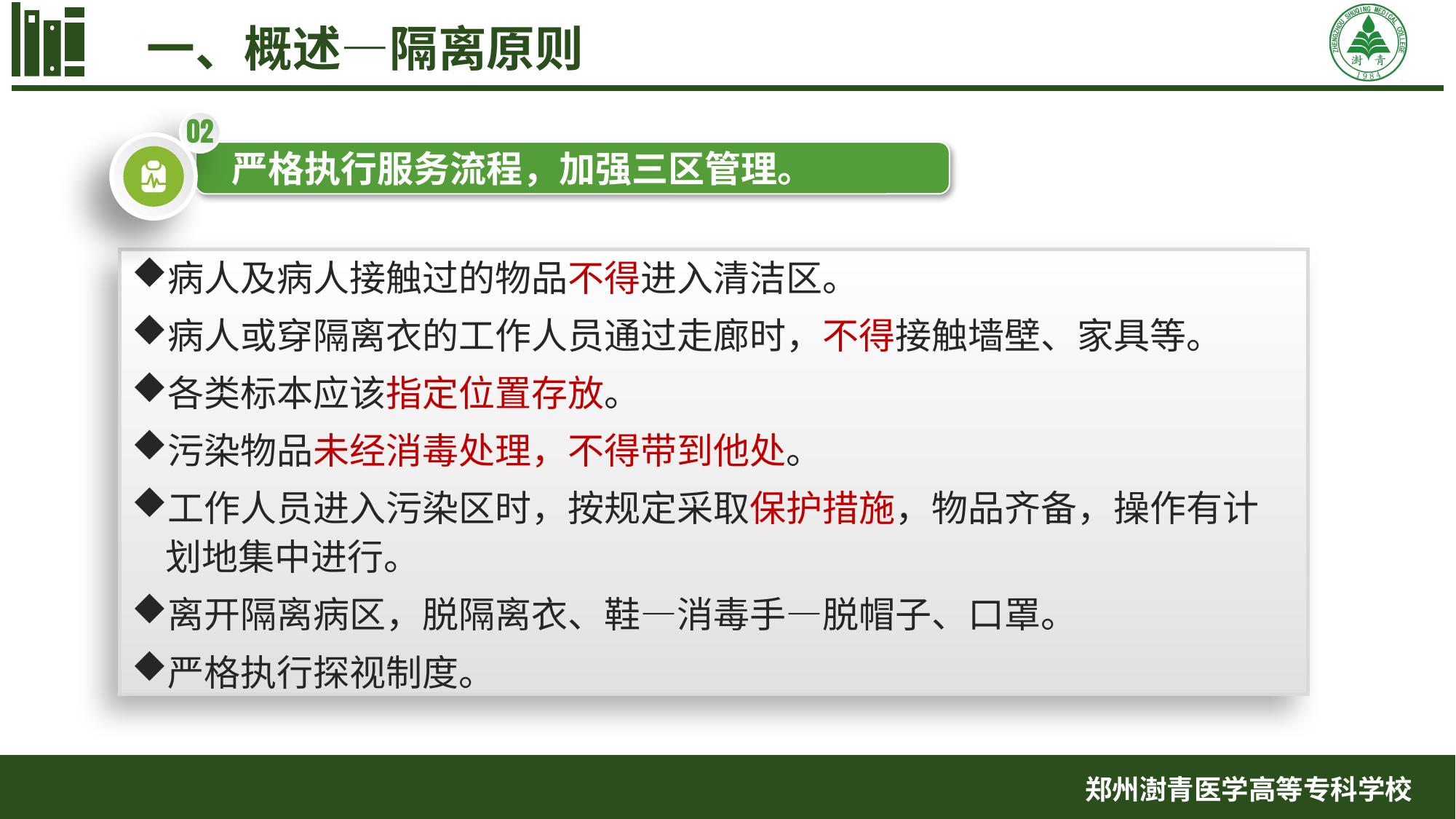

一、概述—隔离原则

02

  严格执行服务流程，加强三区管理。
病人及病人接触过的物品不得进入清洁区。
病人或穿隔离衣的工作人员通过走廊时，不得接触墙壁、家具等。
各类标本应该指定位置存放。
污染物品未经消毒处理，不得带到他处。
工作人员进入污染区时，按规定采取保护措施，物品齐备，操作有计划地集中进行。
离开隔离病区，脱隔离衣、鞋—消毒手—脱帽子、口罩。
严格执行探视制度。
郑州澍青医学高等专科学校